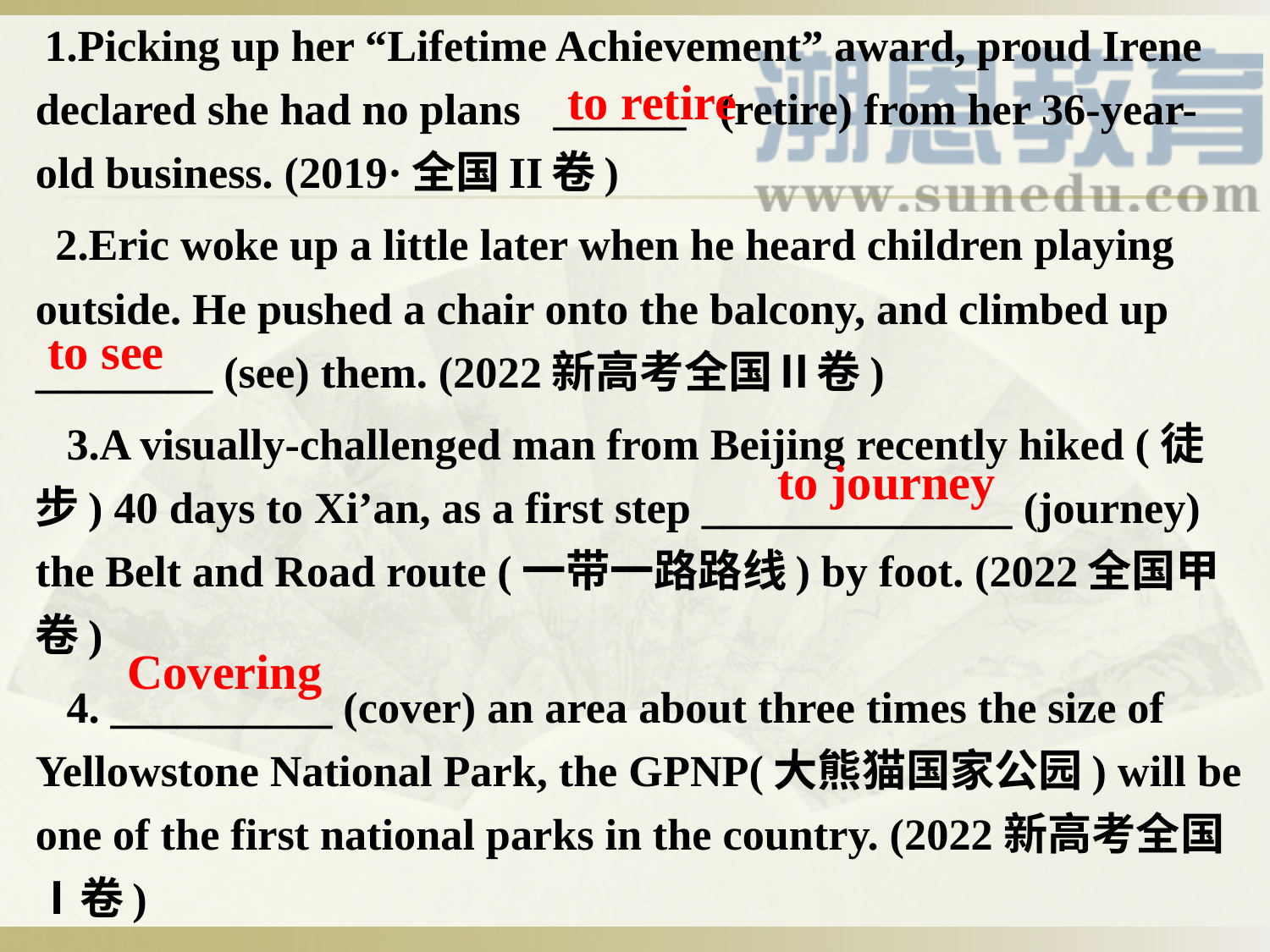

1.Picking up her “Lifetime Achievement” award, proud Irene declared she had no plans   ______   (retire) from her 36-year-old business. (2019·全国II卷)
        2.Eric woke up a little later when he heard children playing outside. He pushed a chair onto the balcony, and climbed up ________ (see) them. (2022新高考全国Ⅱ卷)
         3.A visually-challenged man from Beijing recently hiked (徒步) 40 days to Xi’an, as a first step ______________ (journey) the Belt and Road route (一带一路路线) by foot. (2022全国甲卷)
         4. __________ (cover) an area about three times the size of Yellowstone National Park, the GPNP(大熊猫国家公园) will be one of the first national parks in the country. (2022新高考全国Ⅰ卷)

to retire
to see
to journey
Covering